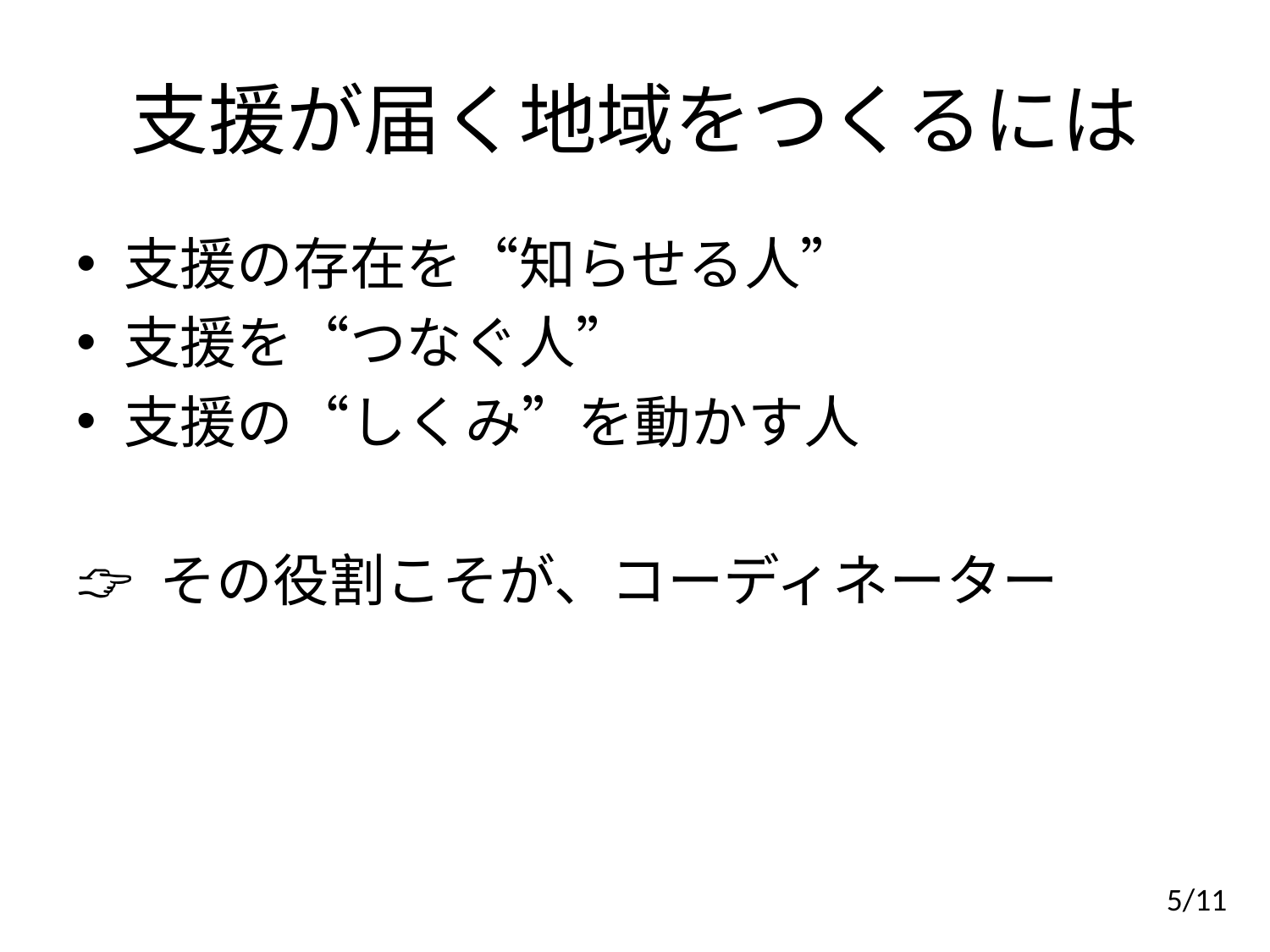

# 支援が届く地域をつくるには
支援の存在を“知らせる人”
支援を“つなぐ人”
支援の“しくみ”を動かす人

👉 その役割こそが、コーディネーター
5/11